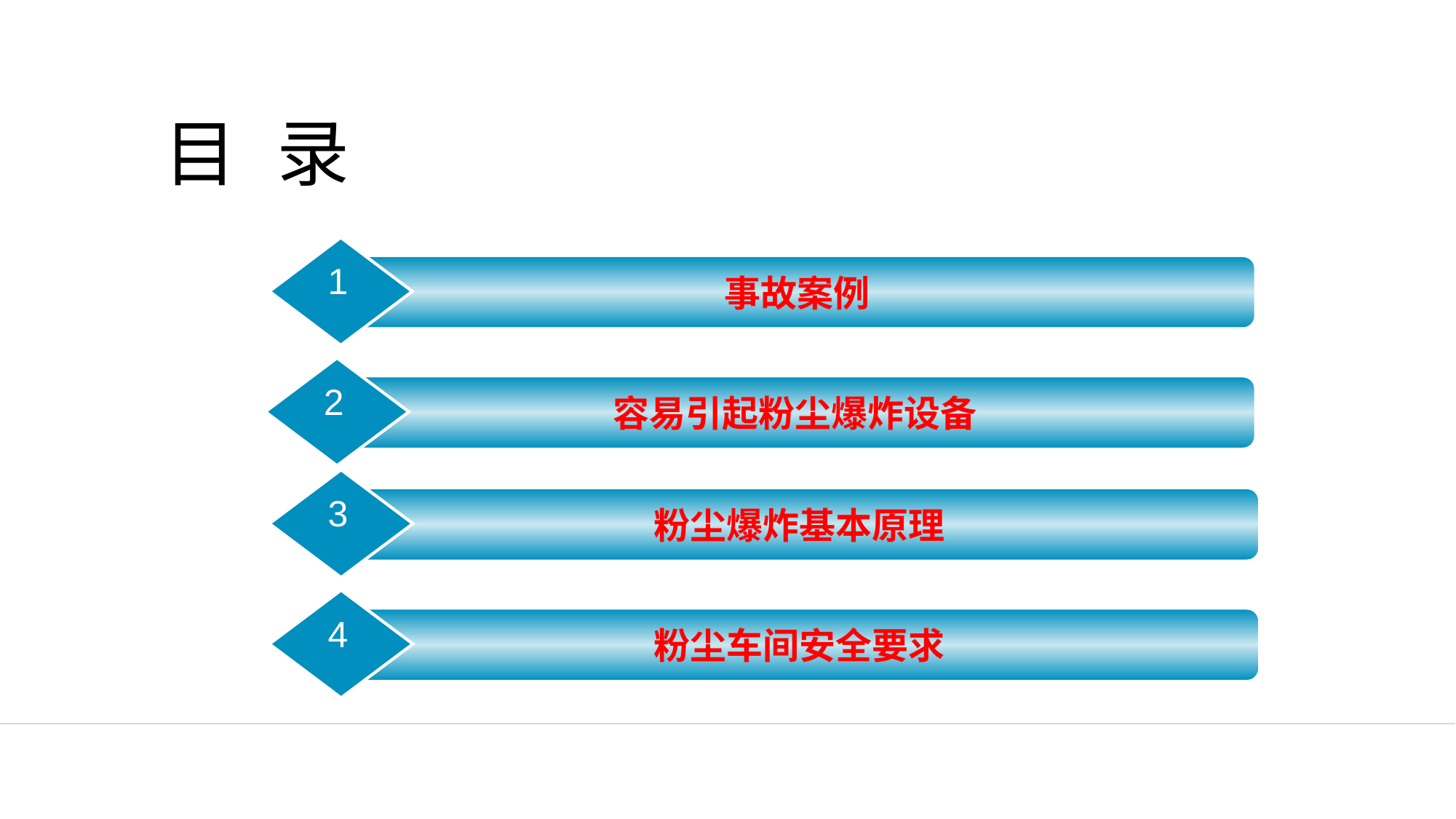

目  录

1

事故案例

2

容易引起粉尘爆炸设备

3

粉尘爆炸基本原理

4

粉尘车间安全要求